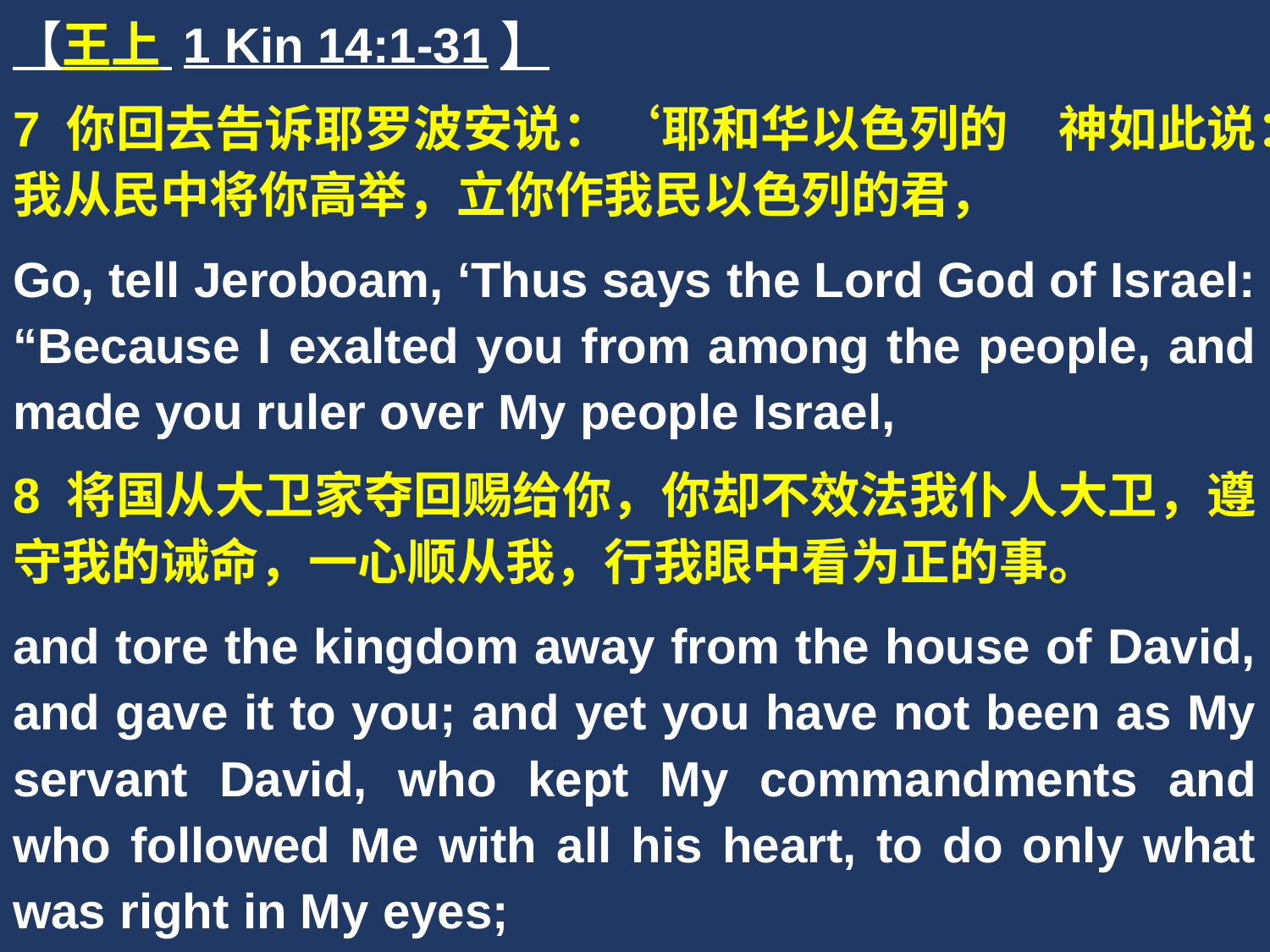

【王上 1 Kin 14:1-31】
7 你回去告诉耶罗波安说：‘耶和华以色列的　神如此说：我从民中将你高举，立你作我民以色列的君，
Go, tell Jeroboam, ‘Thus says the Lord God of Israel: “Because I exalted you from among the people, and made you ruler over My people Israel,
8 将国从大卫家夺回赐给你，你却不效法我仆人大卫，遵守我的诫命，一心顺从我，行我眼中看为正的事。
and tore the kingdom away from the house of David, and gave it to you; and yet you have not been as My servant David, who kept My commandments and who followed Me with all his heart, to do only what was right in My eyes;